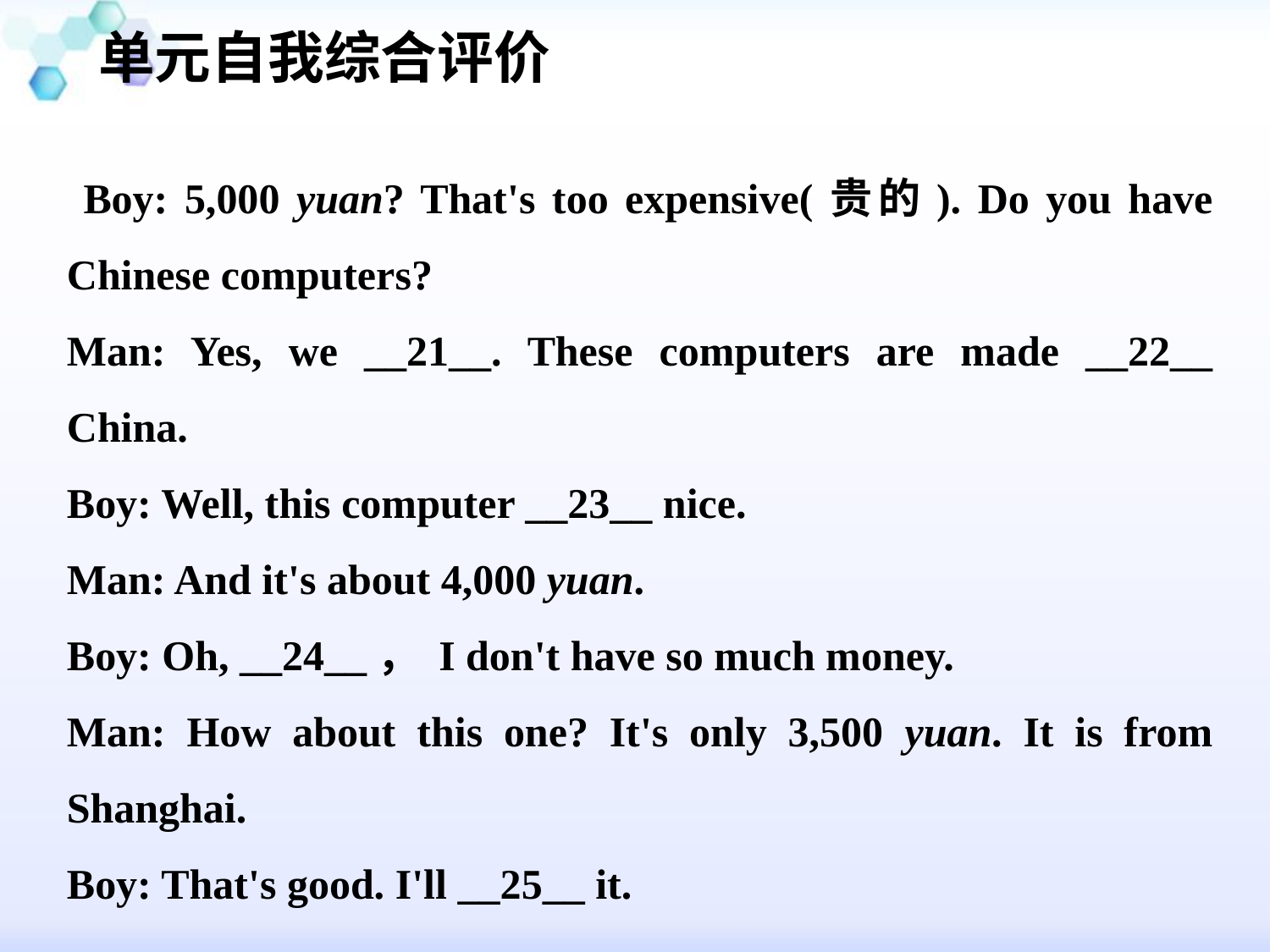

单元自我综合评价
 Boy: 5,000 yuan? That's too expensive(贵的). Do you have Chinese computers?
Man: Yes, we __21__. These computers are made __22__ China.
Boy: Well, this computer __23__ nice.
Man: And it's about 4,000 yuan.
Boy: Oh, __24__， I don't have so much money.
Man: How about this one? It's only 3,500 yuan. It is from Shanghai.
Boy: That's good. I'll __25__ it.